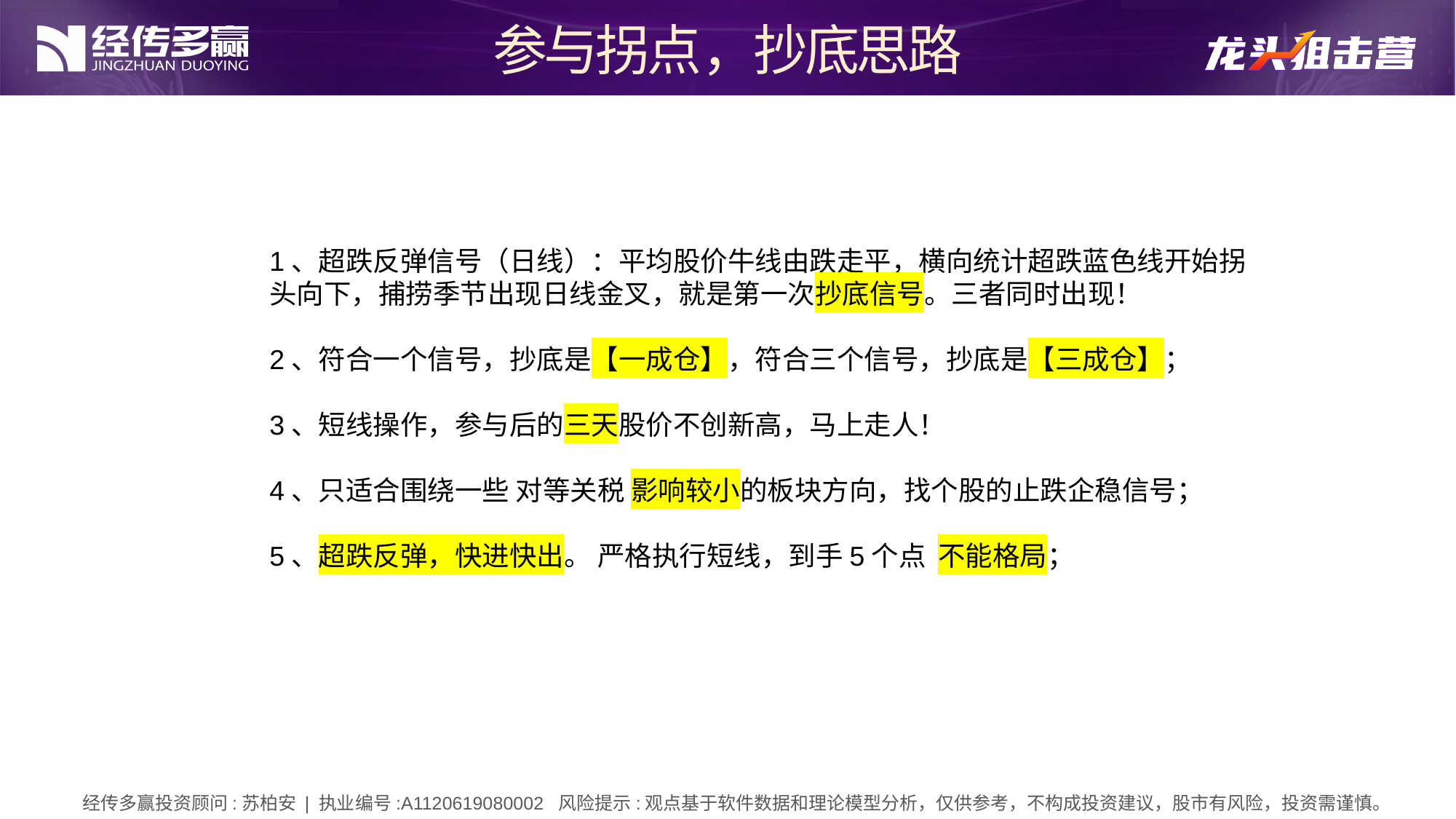

参与拐点，抄底思路
1、超跌反弹信号（日线）：平均股价牛线由跌走平，横向统计超跌蓝色线开始拐头向下，捕捞季节出现日线金叉，就是第一次抄底信号。三者同时出现！

2、符合一个信号，抄底是【一成仓】，符合三个信号，抄底是【三成仓】；

3、短线操作，参与后的三天股价不创新高，马上走人！

4、只适合围绕一些 对等关税 影响较小的板块方向，找个股的止跌企稳信号；

5、超跌反弹，快进快出。 严格执行短线，到手5个点  不能格局；